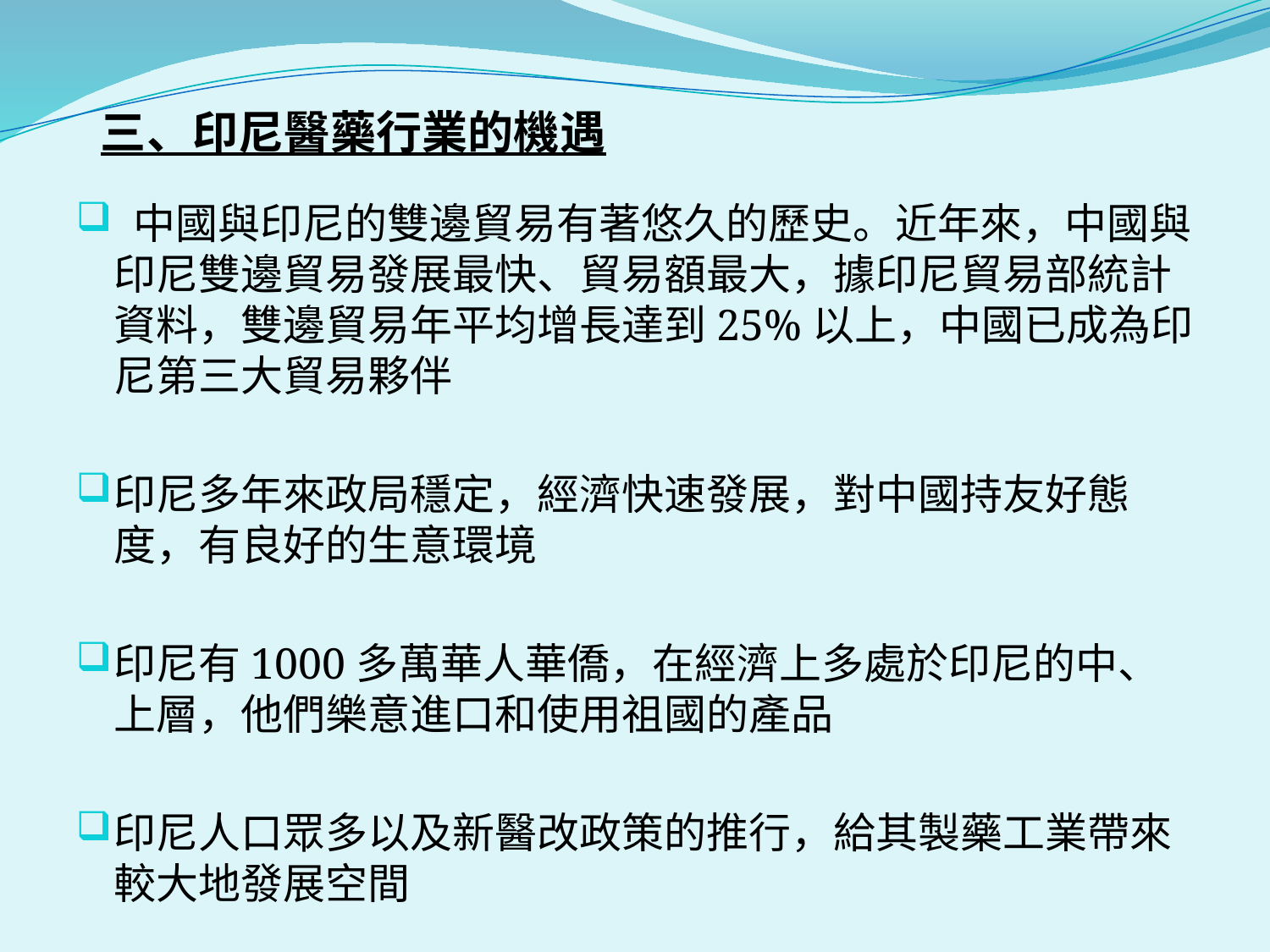

三、印尼醫藥行業的機遇

 中國與印尼的雙邊貿易有著悠久的歷史。近年來，中國與印尼雙邊貿易發展最快、貿易額最大，據印尼貿易部統計資料，雙邊貿易年平均增長達到25%以上，中國已成為印尼第三大貿易夥伴

印尼多年來政局穩定，經濟快速發展，對中國持友好態度，有良好的生意環境

印尼有1000多萬華人華僑，在經濟上多處於印尼的中、上層，他們樂意進口和使用祖國的產品

印尼人口眾多以及新醫改政策的推行，給其製藥工業帶來較大地發展空間